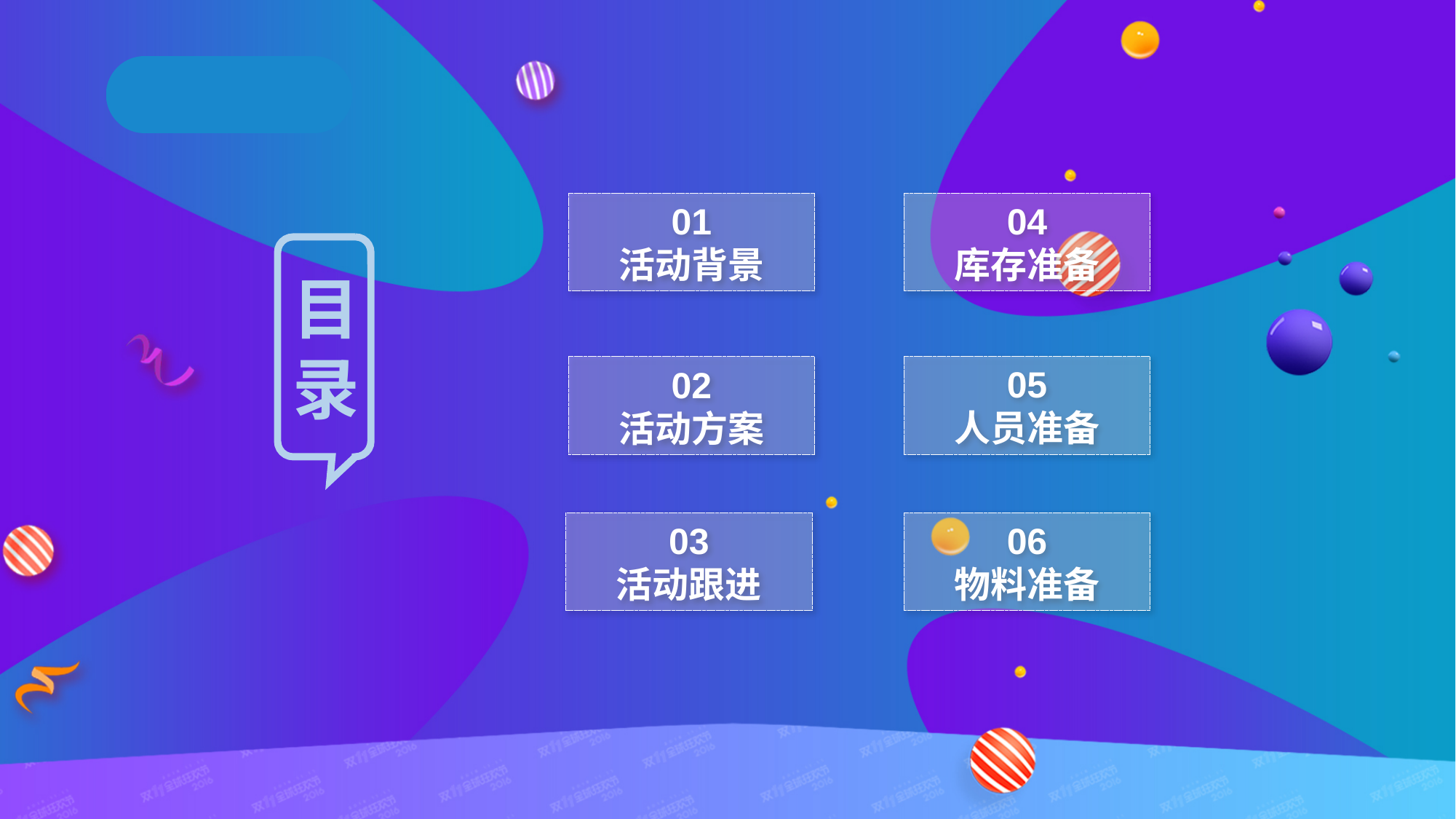

01
活动背景
04
库存准备
目
录
05
人员准备
02
活动方案
06
物料准备
03
活动跟进